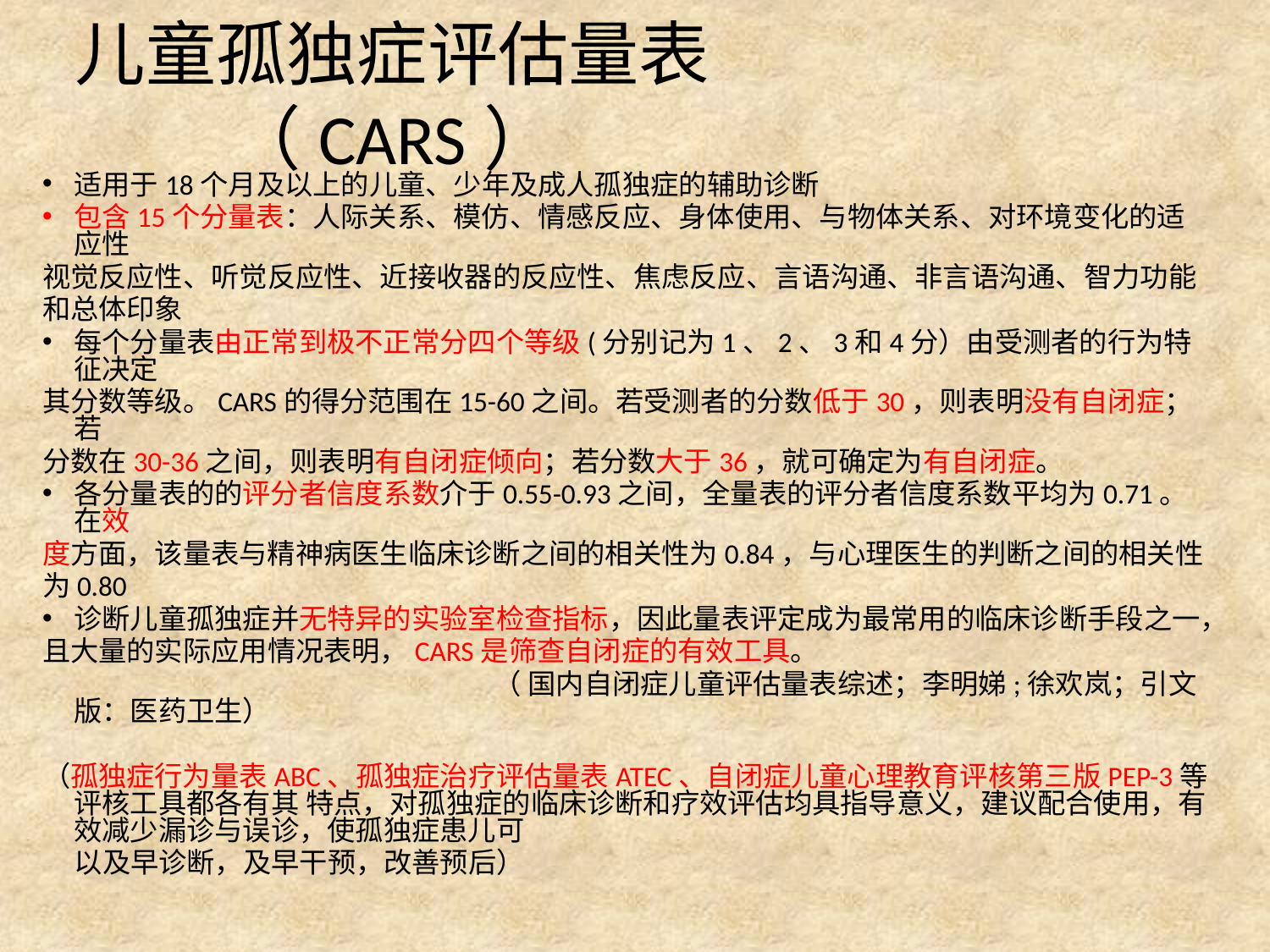

儿童孤独症评估量表（CARS）
适用于18个月及以上的儿童、少年及成人孤独症的辅助诊断
包含15个分量表：人际关系、模仿、情感反应、身体使用、与物体关系、对环境变化的适应性
视觉反应性、听觉反应性、近接收器的反应性、焦虑反应、言语沟通、非言语沟通、智力功能
和总体印象
每个分量表由正常到极不正常分四个等级(分别记为1、2、3和4分）由受测者的行为特征决定
其分数等级。CARS的得分范围在15-60之间。若受测者的分数低于30，则表明没有自闭症；若
分数在30-36之间，则表明有自闭症倾向；若分数大于36，就可确定为有自闭症。
各分量表的的评分者信度系数介于0.55-0.93之间，全量表的评分者信度系数平均为0.71。在效
度方面，该量表与精神病医生临床诊断之间的相关性为0.84，与心理医生的判断之间的相关性
为0.80
诊断儿童孤独症并无特异的实验室检查指标，因此量表评定成为最常用的临床诊断手段之一，
且大量的实际应用情况表明，CARS是筛查自闭症的有效工具。
                                                                      （ 国内自闭症儿童评估量表综述；李明娣;徐欢岚；引文版：医药卫生）

（孤独症行为量表ABC、孤独症治疗评估量表ATEC、自闭症儿童心理教育评核第三版PEP-3等评核工具都各有其 特点，对孤独症的临床诊断和疗效评估均具指导意义，建议配合使用，有效减少漏诊与误诊，使孤独症患儿可
    以及早诊断，及早干预，改善预后）